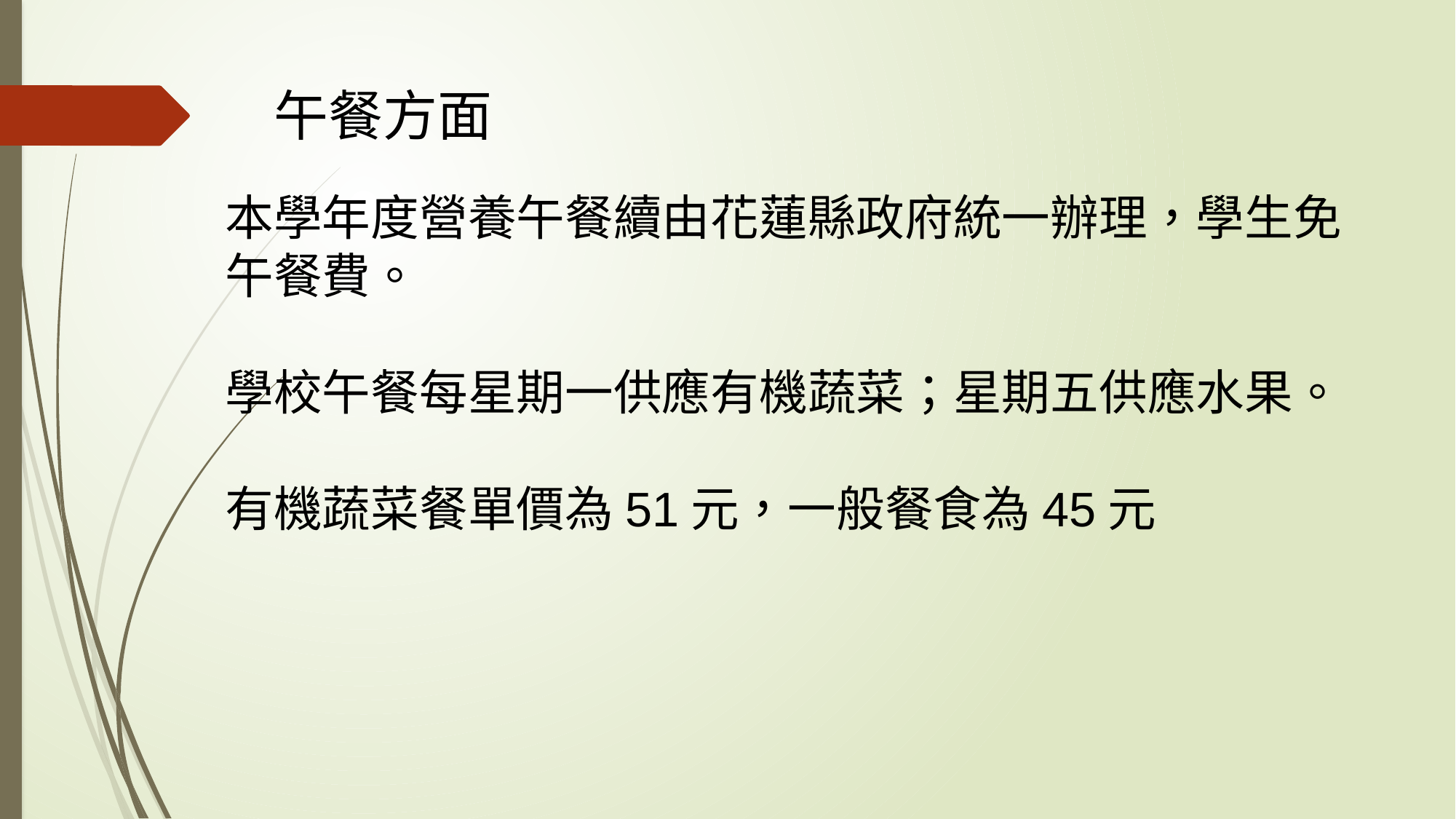

午餐方面
本學年度營養午餐續由花蓮縣政府統一辦理，學生免午餐費。

學校午餐每星期一供應有機蔬菜；星期五供應水果。

有機蔬菜餐單價為51元，一般餐食為45元